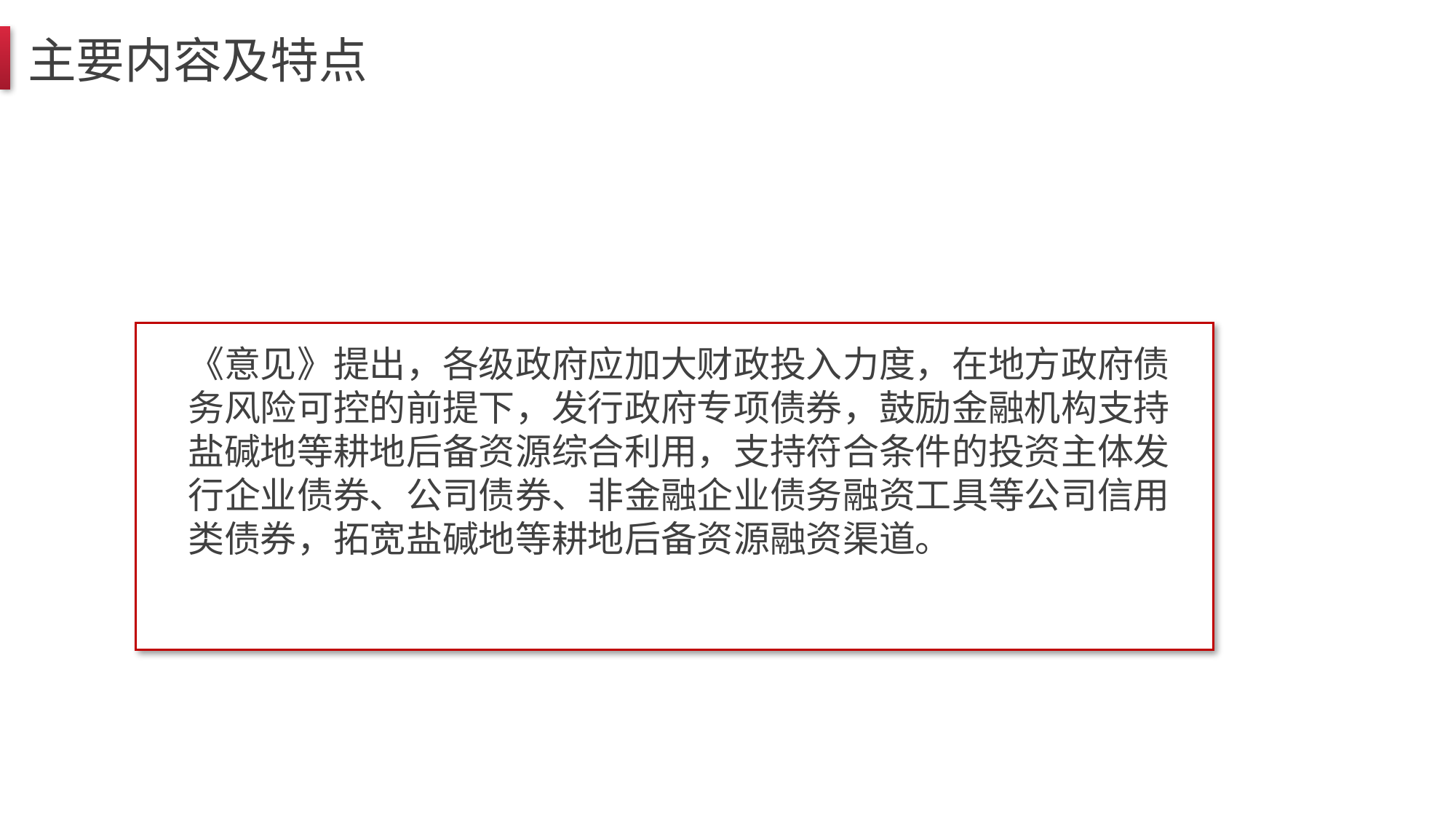

主要内容及特点

《意见》提出，各级政府应加大财政投入力度，在地方政府债务风险可控的前提下，发行政府专项债券，鼓励金融机构支持盐碱地等耕地后备资源综合利用，支持符合条件的投资主体发行企业债券、公司债券、非金融企业债务融资工具等公司信用类债券，拓宽盐碱地等耕地后备资源融资渠道。